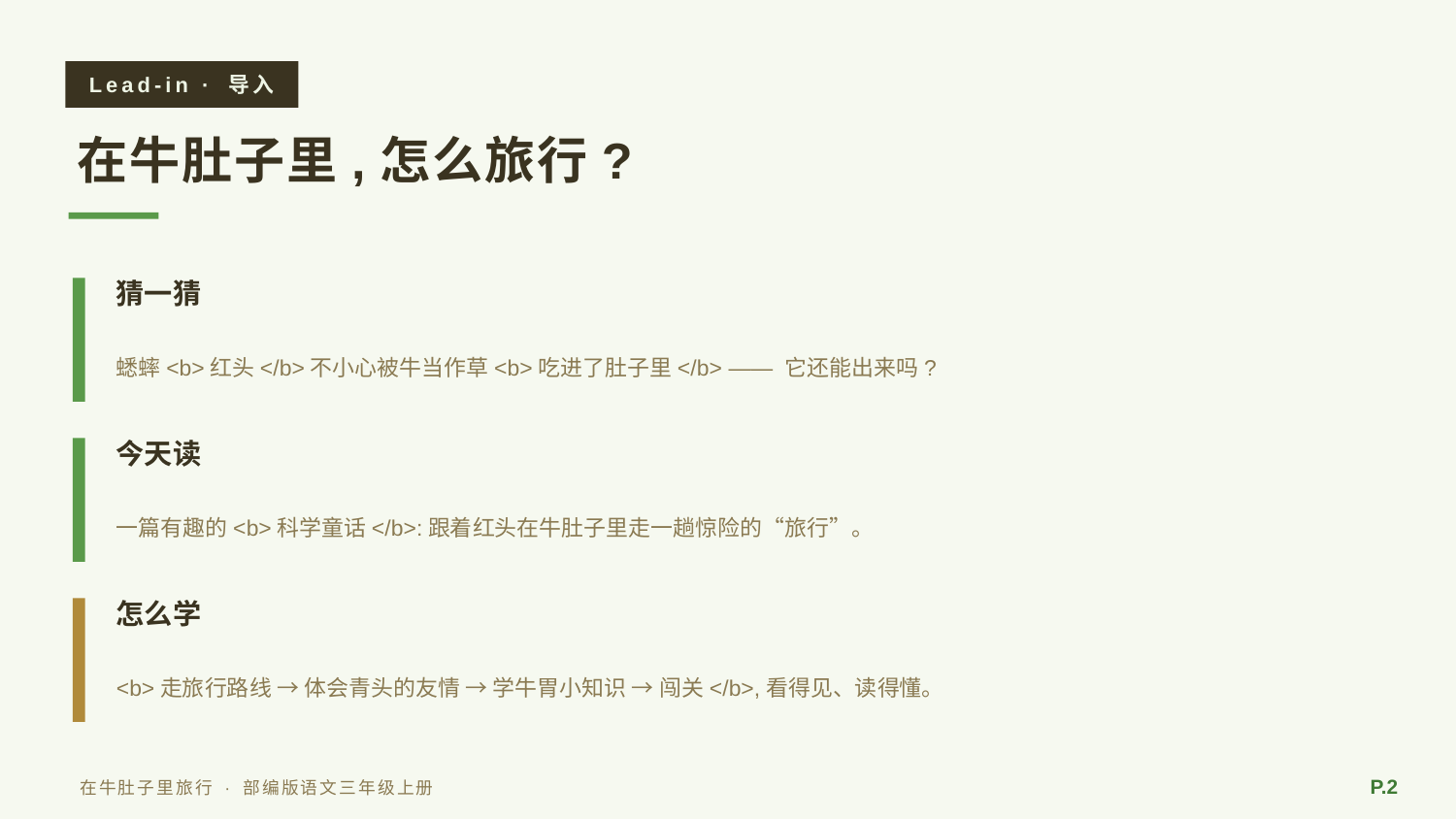

Lead-in · 导入

在牛肚子里,怎么旅行?

猜一猜

蟋蟀<b>红头</b>不小心被牛当作草<b>吃进了肚子里</b> —— 它还能出来吗?
今天读

一篇有趣的<b>科学童话</b>:跟着红头在牛肚子里走一趟惊险的“旅行”。
怎么学

<b>走旅行路线 → 体会青头的友情 → 学牛胃小知识 → 闯关</b>,看得见、读得懂。
P.2
在牛肚子里旅行 · 部编版语文三年级上册